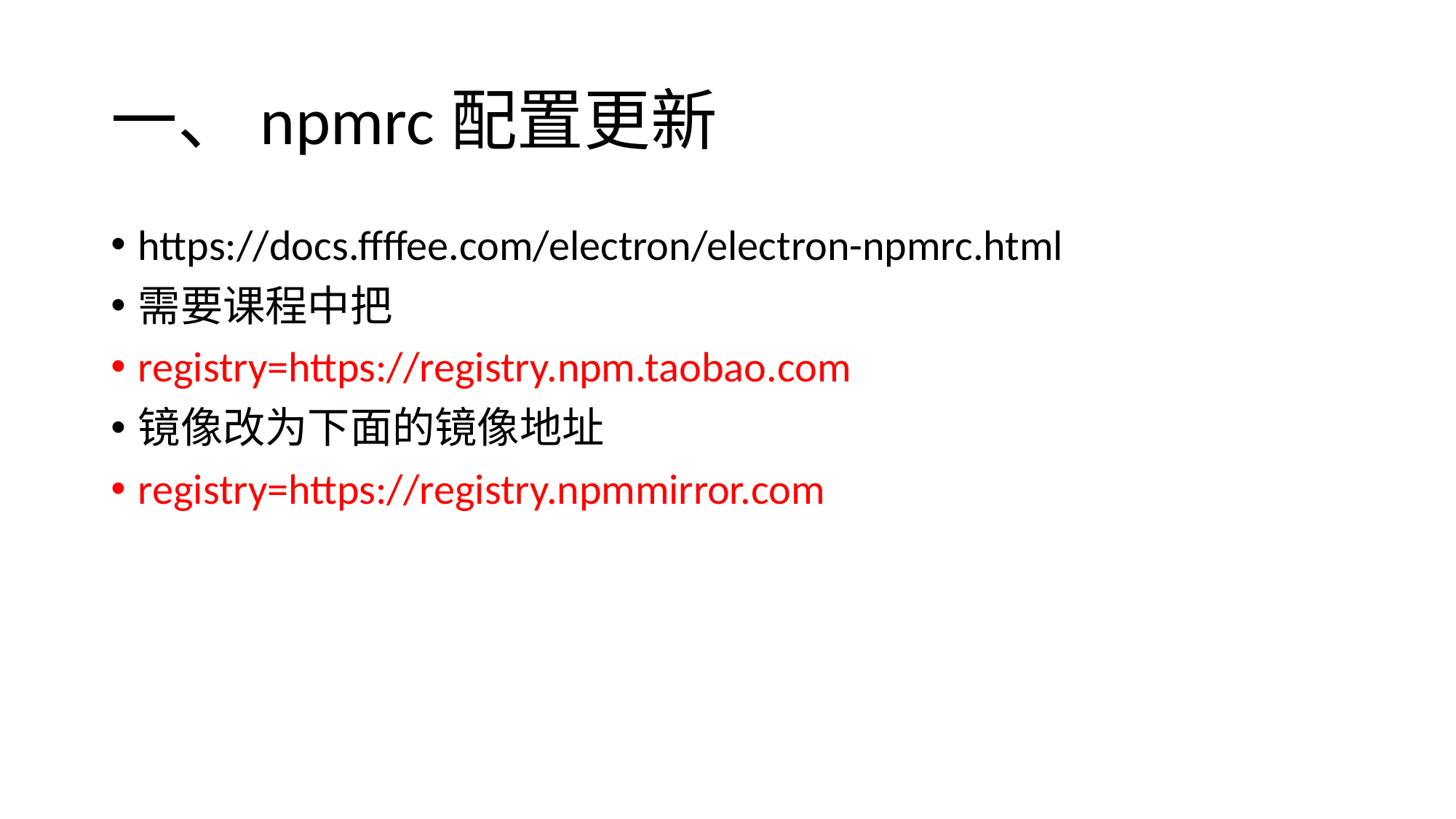

# 一、npmrc配置更新
https://docs.ffffee.com/electron/electron-npmrc.html
需要课程中把
registry=https://registry.npm.taobao.com
镜像改为下面的镜像地址
registry=https://registry.npmmirror.com